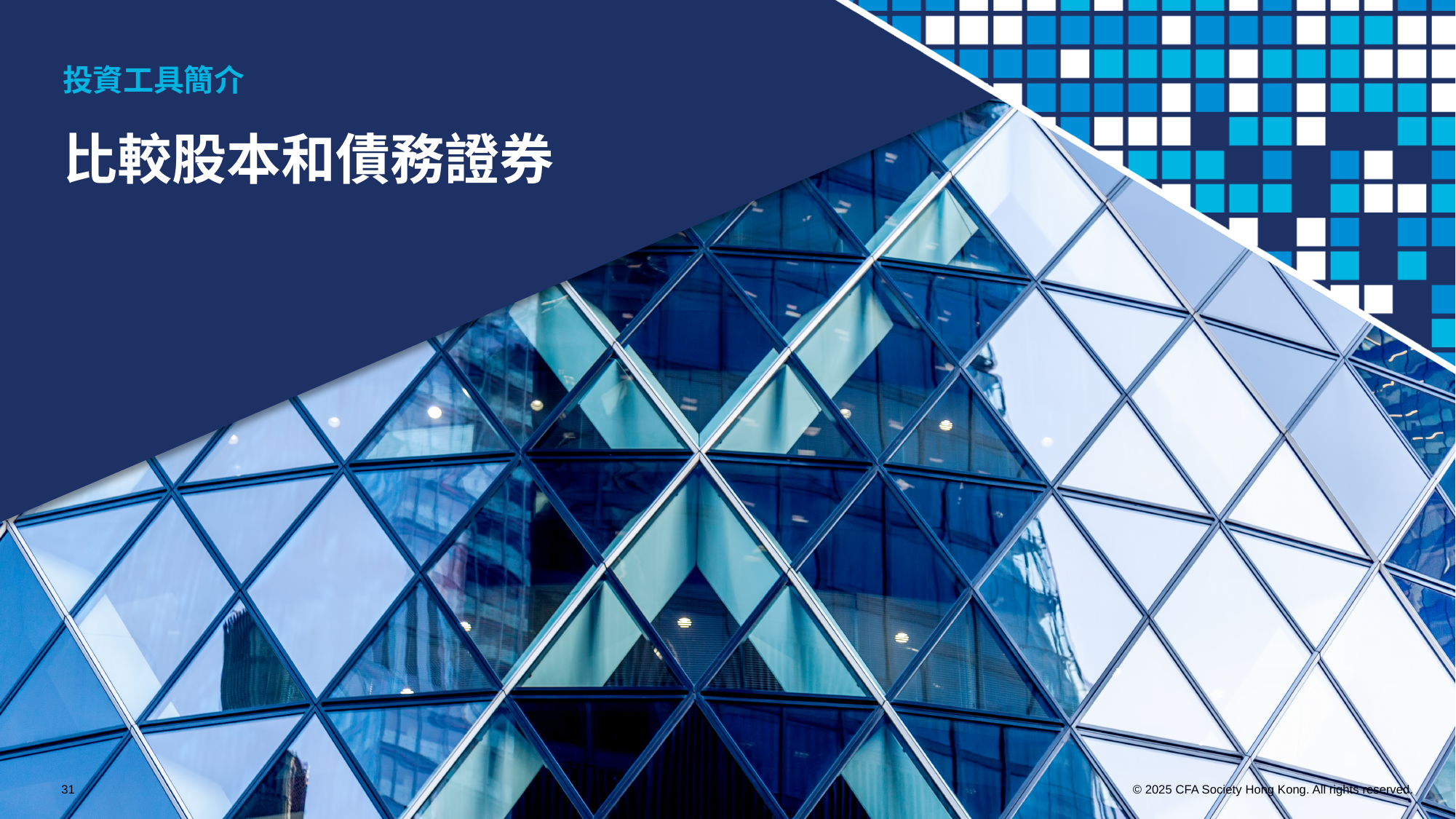

投資工具簡介
比較股本和債務證券
31
© 2025 CFA Society Hong Kong. All rights reserved.